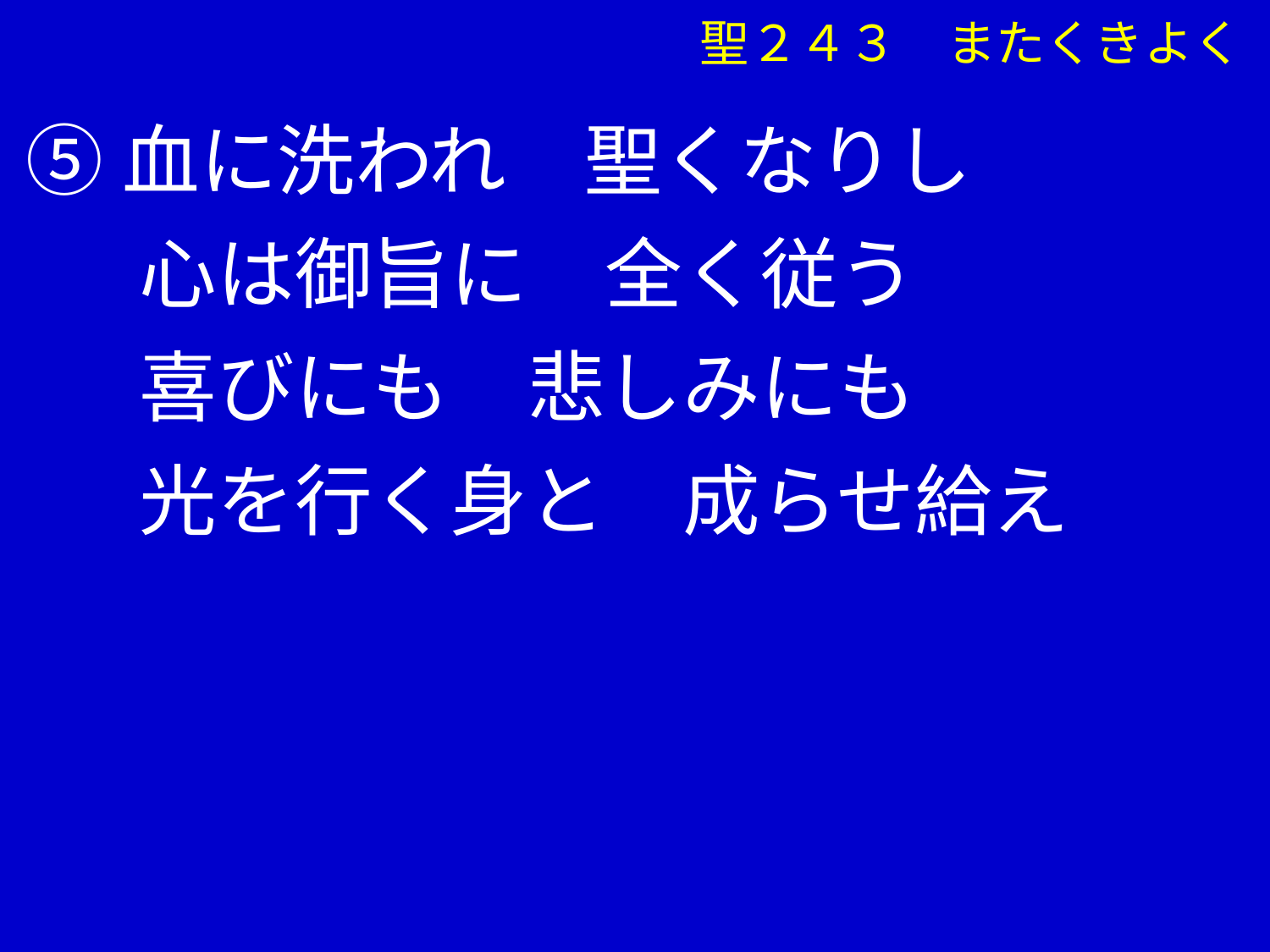

聖２４３　またくきよく
⑤血に洗われ　聖くなりし
 　心は御旨に　全く従う
 　喜びにも　悲しみにも
 　光を行く身と　成らせ給え